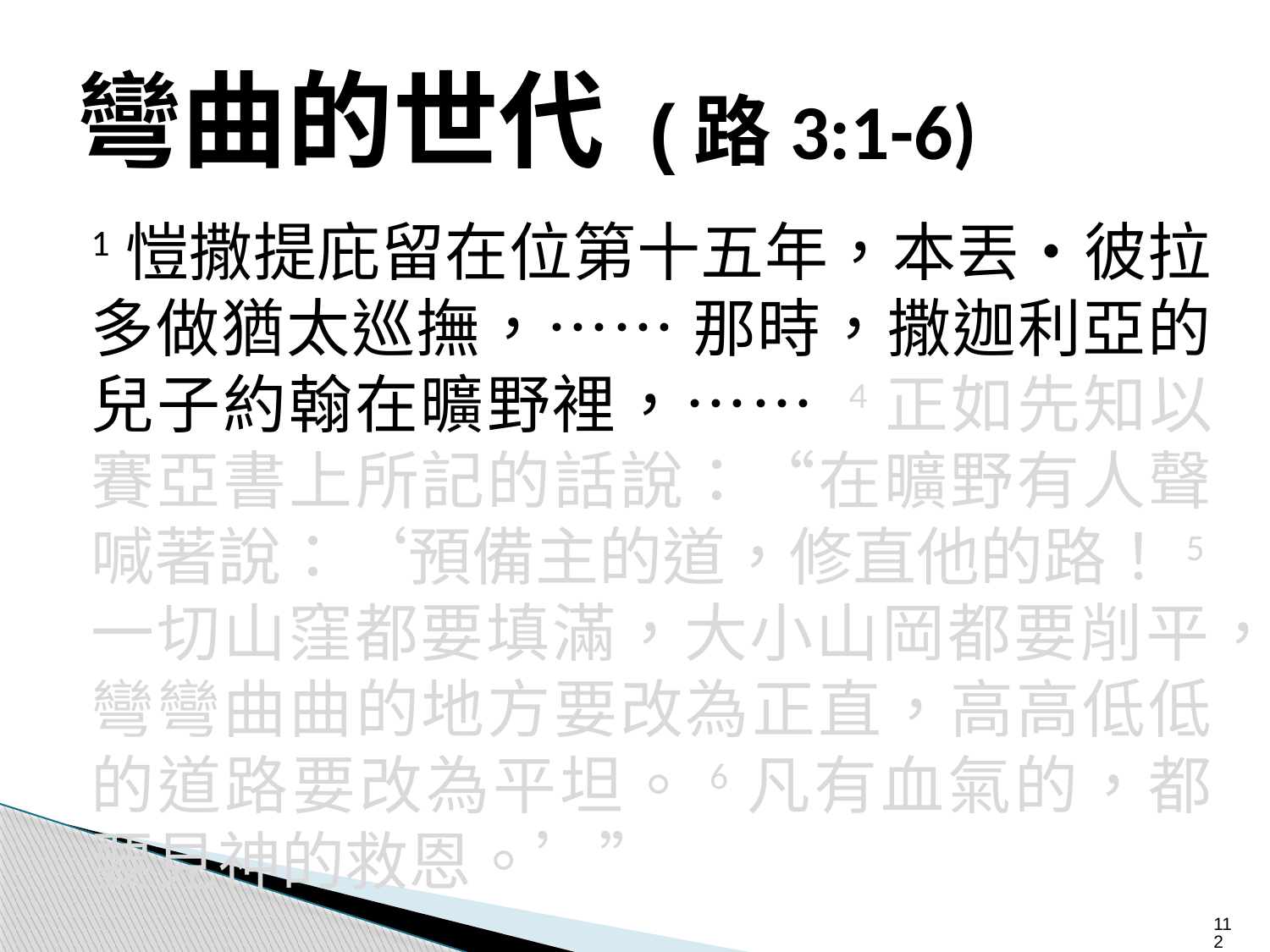

# 彎曲的世代 (路3:1-6)
1愷撒提庇留在位第十五年，本丟‧彼拉多做猶太巡撫，…… 那時，撒迦利亞的兒子約翰在曠野裡，…… 4正如先知以賽亞書上所記的話說：“在曠野有人聲喊著說：‘預備主的道，修直他的路！5一切山窪都要填滿，大小山岡都要削平，彎彎曲曲的地方要改為正直，高高低低的道路要改為平坦。6凡有血氣的，都要見神的救恩。’”
112